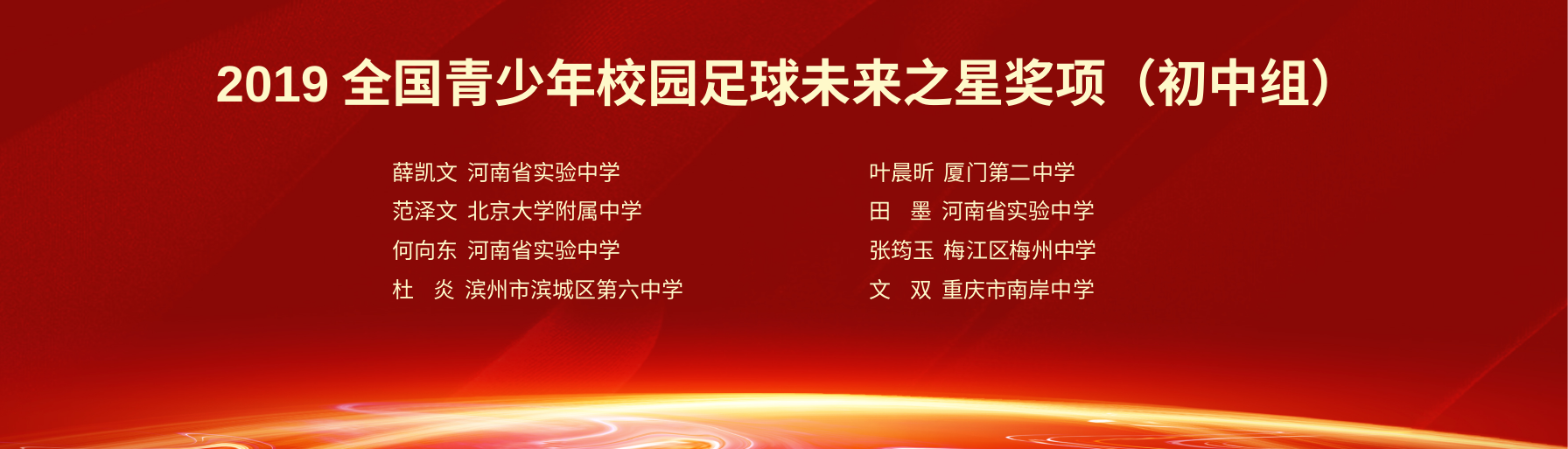

2019全国青少年校园足球未来之星奖项（初中组）
薛凯文  河南省实验中学
范泽文  北京大学附属中学
何向东  河南省实验中学
杜    炎  滨州市滨城区第六中学
叶晨昕  厦门第二中学
田    墨  河南省实验中学
张筠玉  梅江区梅州中学
文    双  重庆市南岸中学